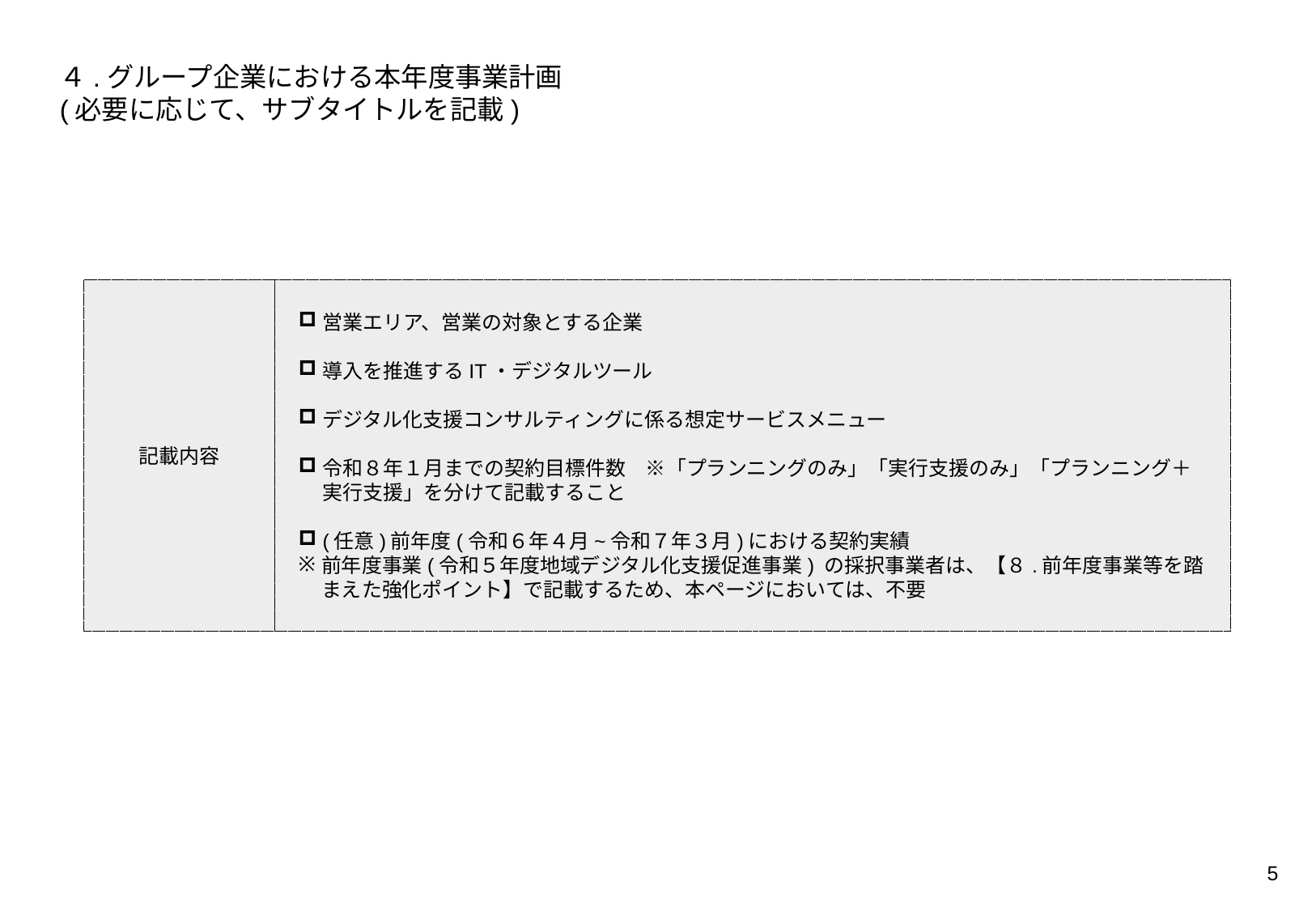

４.グループ企業における本年度事業計画
(必要に応じて、サブタイトルを記載)
記載内容
営業エリア、営業の対象とする企業

導入を推進するIT・デジタルツール

デジタル化支援コンサルティングに係る想定サービスメニュー

令和８年１月までの契約目標件数　※「プランニングのみ」「実行支援のみ」「プランニング＋実行支援」を分けて記載すること

(任意)前年度(令和６年４月~令和７年３月)における契約実績
前年度事業(令和５年度地域デジタル化支援促進事業) の採択事業者は、【８.前年度事業等を踏まえた強化ポイント】で記載するため、本ページにおいては、不要
5